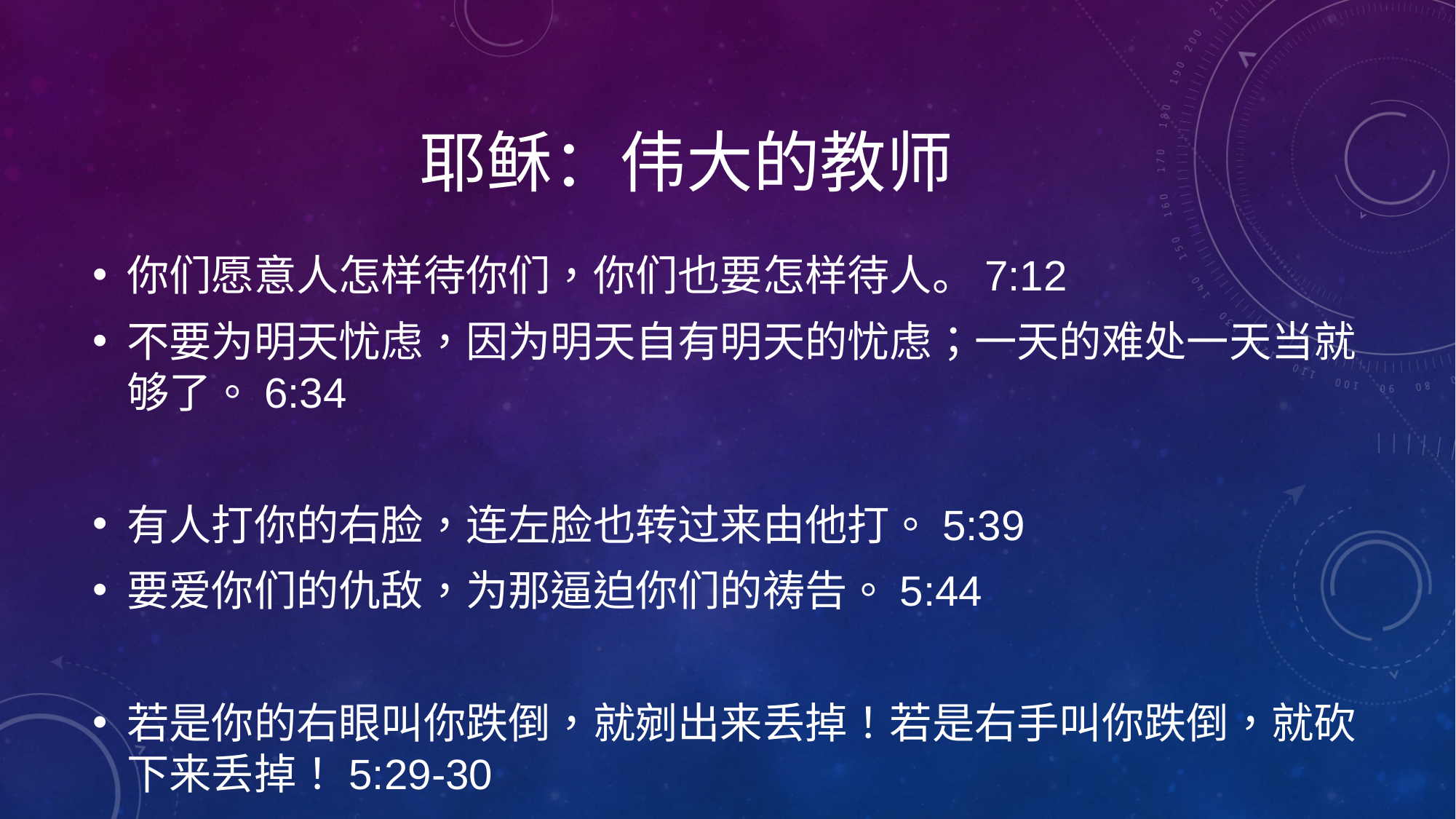

# 耶稣：伟大的教师
你们愿意人怎样待你们，你们也要怎样待人。7:12
不要为明天忧虑，因为明天自有明天的忧虑；一天的难处一天当就够了。6:34

有人打你的右脸，连左脸也转过来由他打。5:39
要爱你们的仇敌，为那逼迫你们的祷告。5:44

若是你的右眼叫你跌倒，就剜出来丢掉！若是右手叫你跌倒，就砍下来丢掉！5:29-30